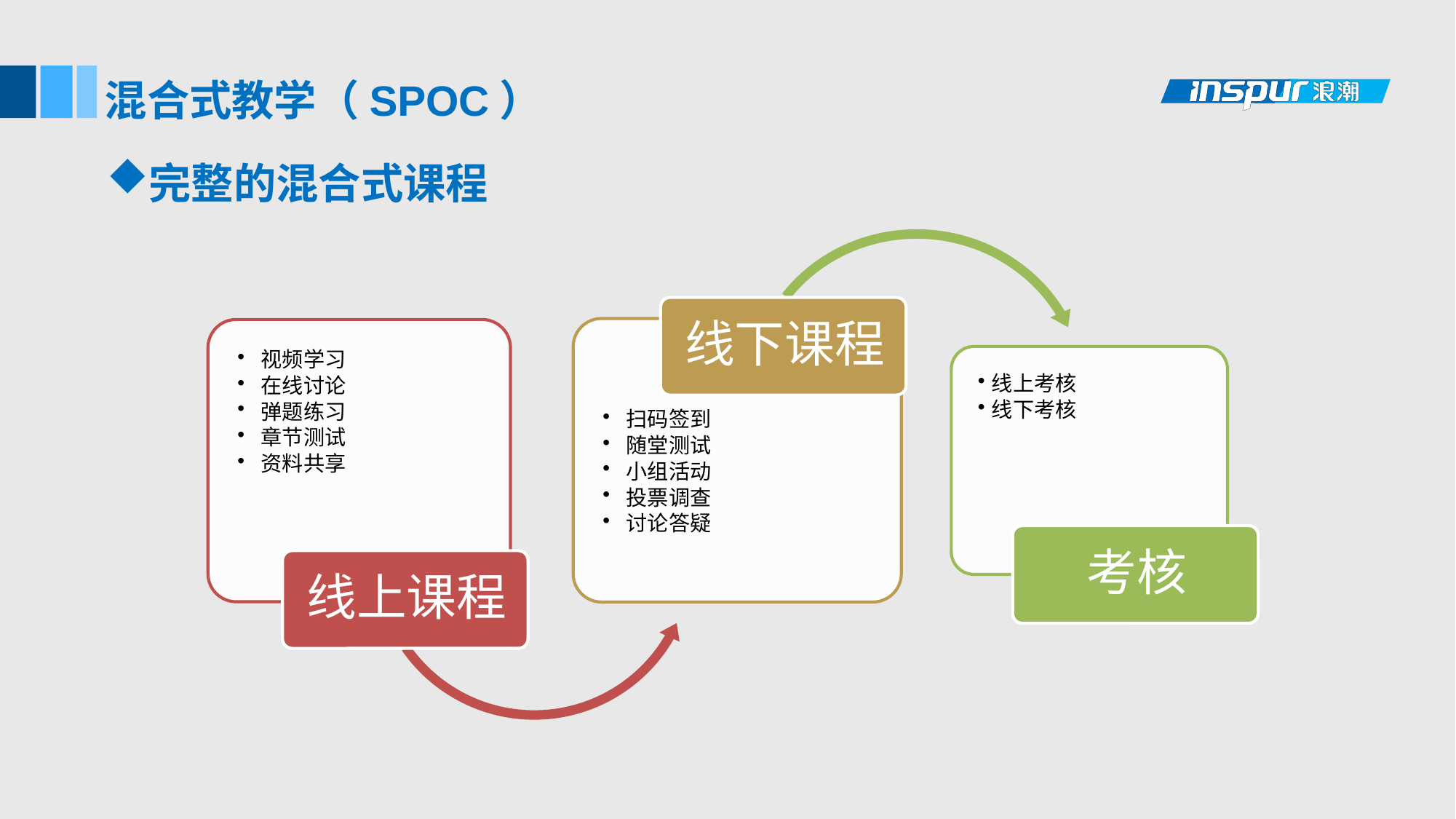

混合式教学（SPOC）

完整的混合式课程
 视频学习
 在线讨论
 弹题练习
 章节测试
 资料共享
线上课程
 扫码签到
 随堂测试
 小组活动
 投票调查
 讨论答疑
线下课程
线上考核
线下考核
考核